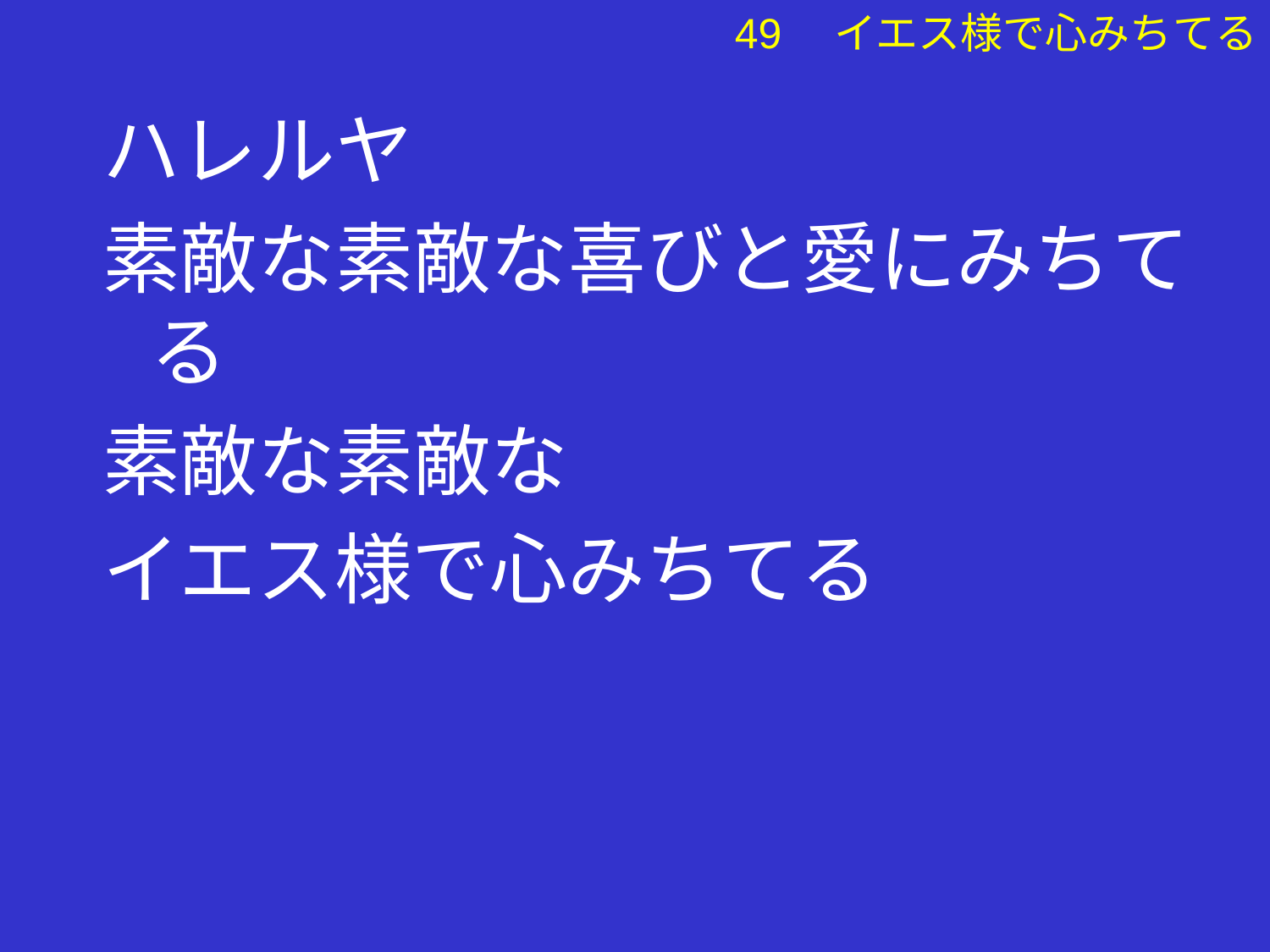

ハレルヤ
素敵な素敵な喜びと愛にみちてる
素敵な素敵な
イエス様で心みちてる
# 49　イエス様で心みちてる